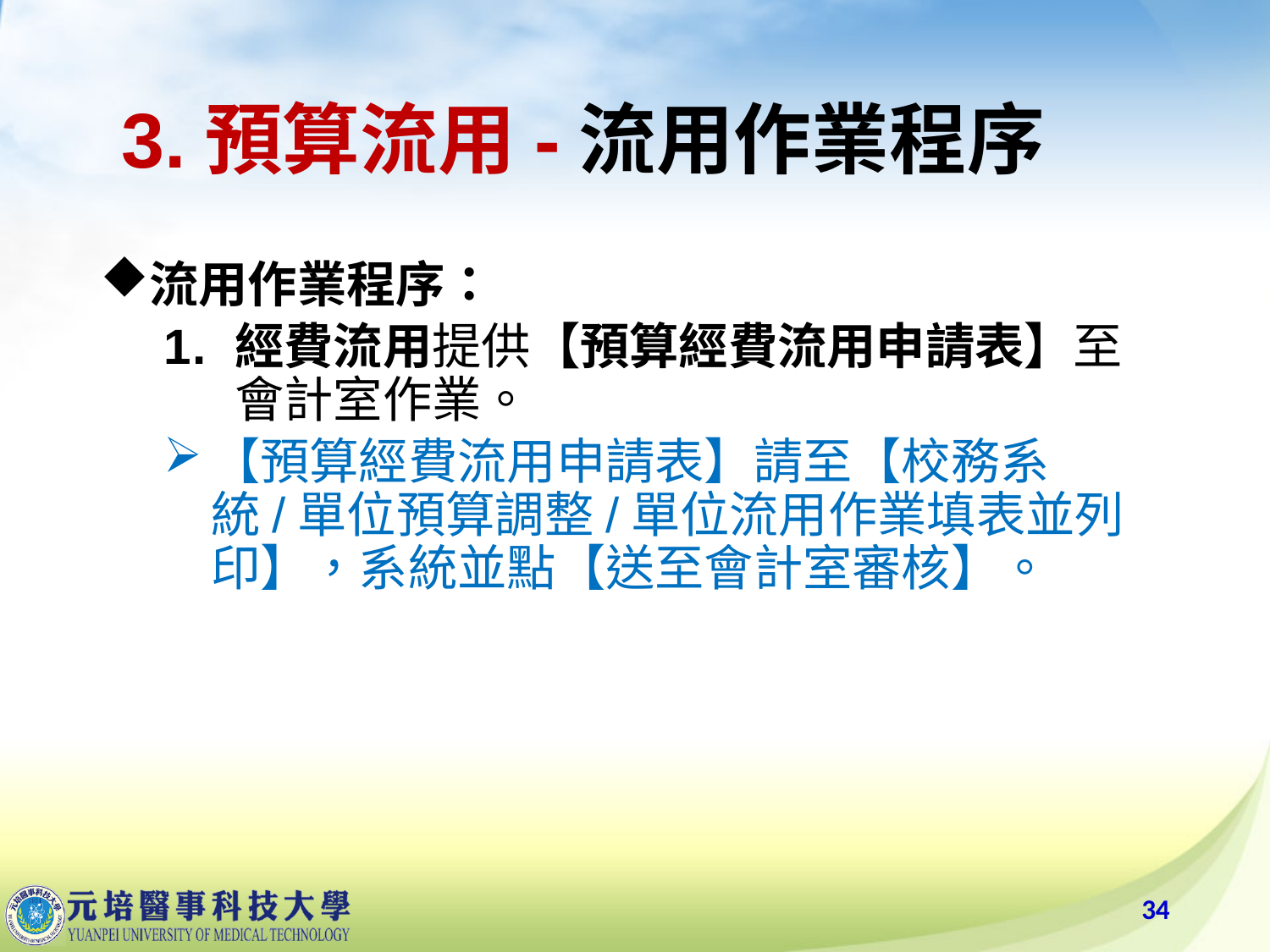

# 3.預算流用-流用作業程序
流用作業程序：
經費流用提供【預算經費流用申請表】至會計室作業。
【預算經費流用申請表】請至【校務系統/單位預算調整/單位流用作業填表並列印】，系統並點【送至會計室審核】。

34